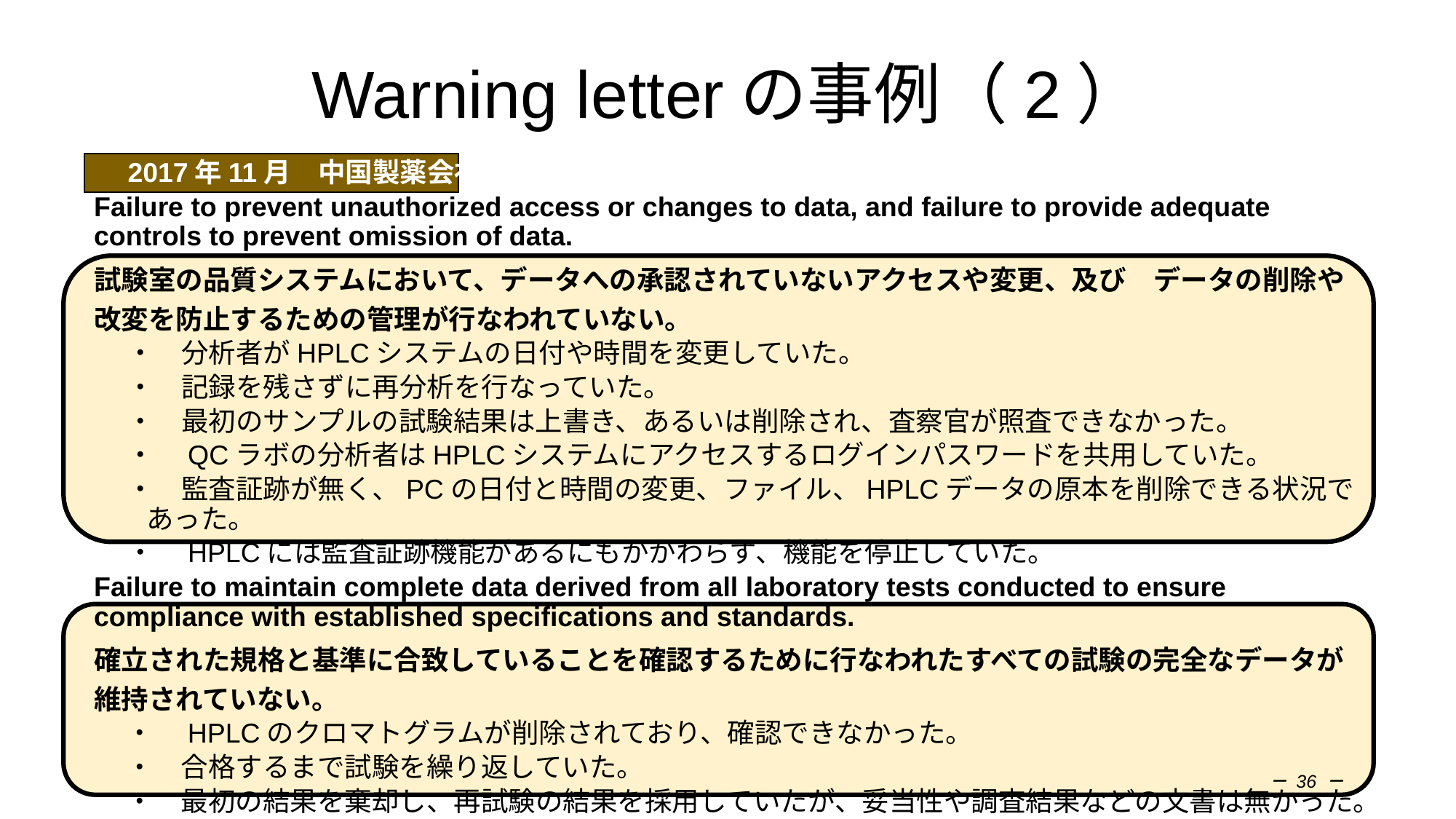

# Warning letterの事例（2）
　2017年11月　中国製薬会社
Failure to prevent unauthorized access or changes to data, and failure to provide adequate controls to prevent omission of data.
試験室の品質システムにおいて、データへの承認されていないアクセスや変更、及び　データの削除や改変を防止するための管理が行なわれていない。
・　分析者がHPLCシステムの日付や時間を変更していた。
・　記録を残さずに再分析を行なっていた。
・　最初のサンプルの試験結果は上書き、あるいは削除され、査察官が照査できなかった。
・　QCラボの分析者はHPLCシステムにアクセスするログインパスワードを共用していた。
・　監査証跡が無く、PCの日付と時間の変更、ファイル、HPLCデータの原本を削除できる状況であった。
・　HPLCには監査証跡機能があるにもかかわらず、機能を停止していた。
Failure to maintain complete data derived from all laboratory tests conducted to ensure compliance with established specifications and standards.
確立された規格と基準に合致していることを確認するために行なわれたすべての試験の完全なデータが維持されていない。
・　HPLCのクロマトグラムが削除されており、確認できなかった。
・　合格するまで試験を繰り返していた。
・　最初の結果を棄却し、再試験の結果を採用していたが、妥当性や調査結果などの文書は無かった。

－ 36 －